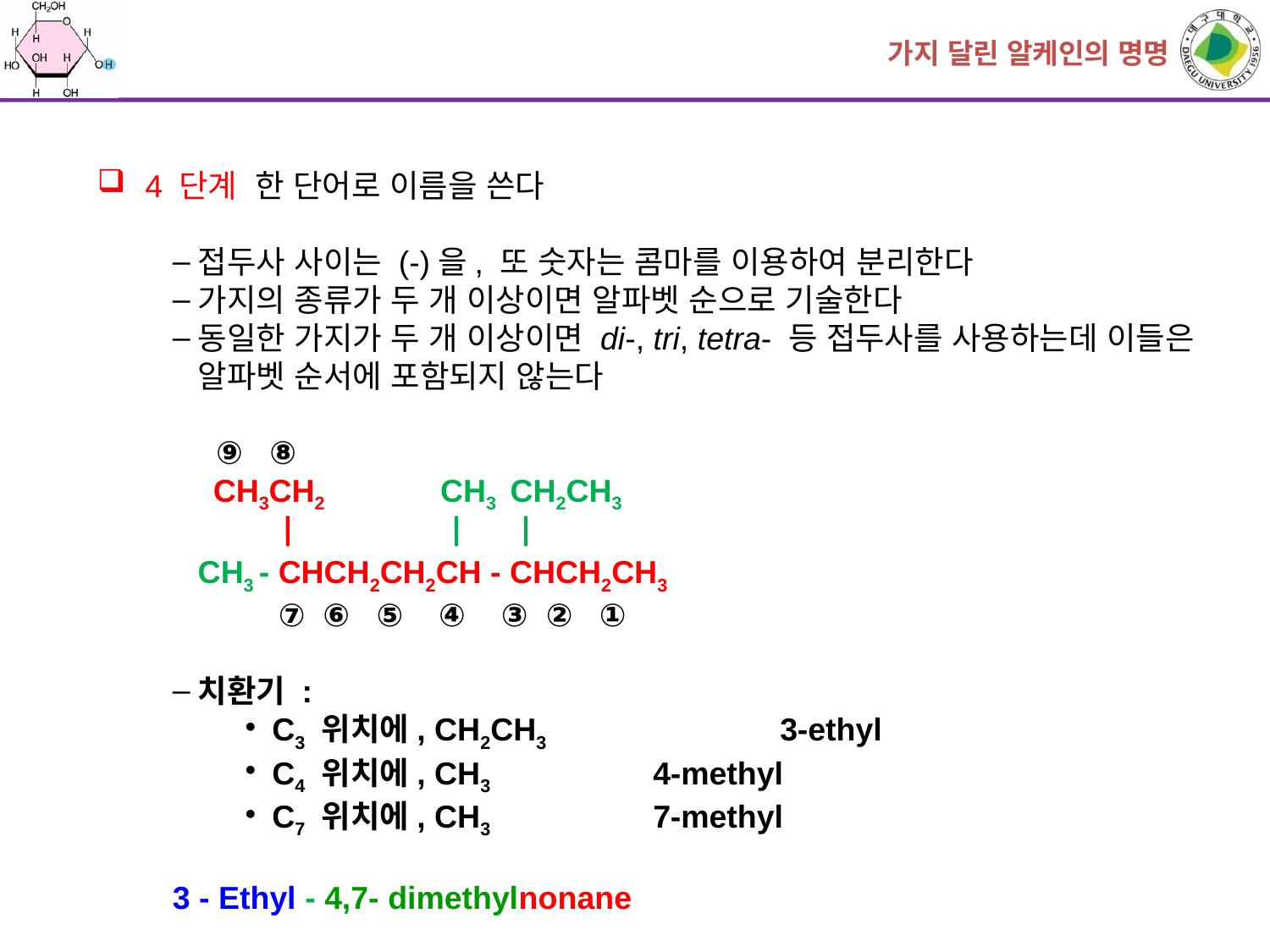

가지 달린 알케인의 명명
4 단계  한 단어로 이름을 쓴다

접두사 사이는 (-)을, 또 숫자는 콤마를 이용하여 분리한다
가지의 종류가 두 개 이상이면 알파벳 순으로 기술한다
동일한 가지가 두 개 이상이면 di-, tri, tetra- 등 접두사를 사용하는데 이들은 알파벳 순서에 포함되지 않는다

	        ⑨   ⑧
	   CH3CH2                CH3  CH2CH3

	CH3 - CHCH2CH2CH - CHCH2CH3
	               ⑦  ⑥   ⑤    ④    ③  ②   ①

치환기 :
C3 위치에, CH2CH3		3-ethyl
C4 위치에, CH3		4-methyl
C7 위치에, CH3		7-methyl

3 - Ethyl - 4,7- dimethylnonane